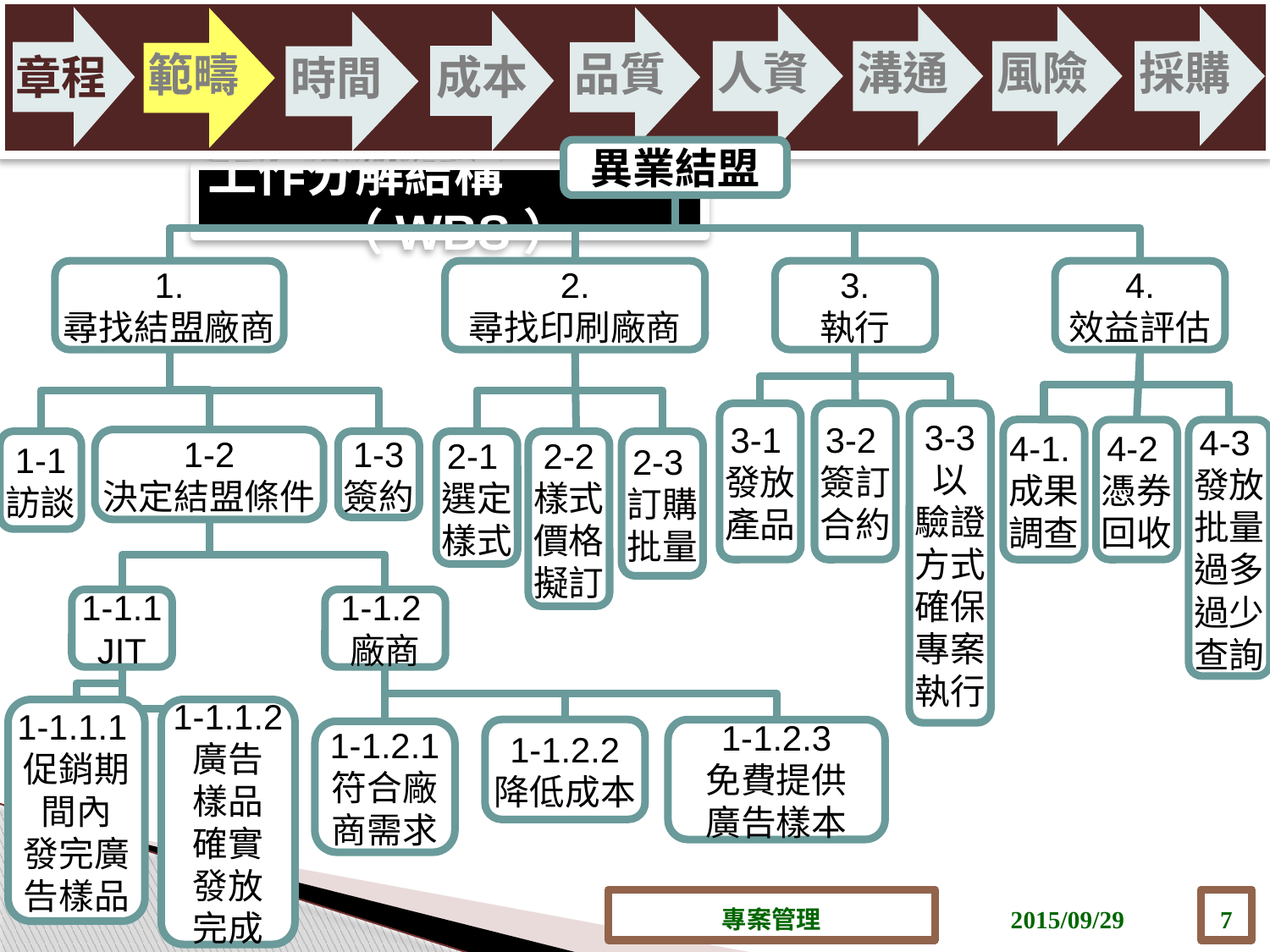

人資
溝通
風險
採購
品質
範疇
成本
章程
時間
異業結盟
1.
尋找結盟廠商
2.
尋找印刷廠商
3.
執行
4.
效益評估
3-1發放產品
3-2簽訂合約
3-3 以
驗證方式確保專案執行
4-1.成果調查
4-2憑券回收
4-3發放批量過多過少查詢
1-2
決定結盟條件
1-1
訪談
1-3
簽約
2-1選定樣式
2-2
樣式價格擬訂
2-3訂購批量
1-1.1
JIT
1-1.2廠商
1-1.1.1促銷期間內
發完廣告樣品
1-1.1.2
廣告
樣品
確實
發放
完成
1-1.2.2
降低成本
1-1.2.3
免費提供
廣告樣本
1-1.2.1
符合廠商需求
工作分解結構（WBS）
專案管理
2015/09/29
7